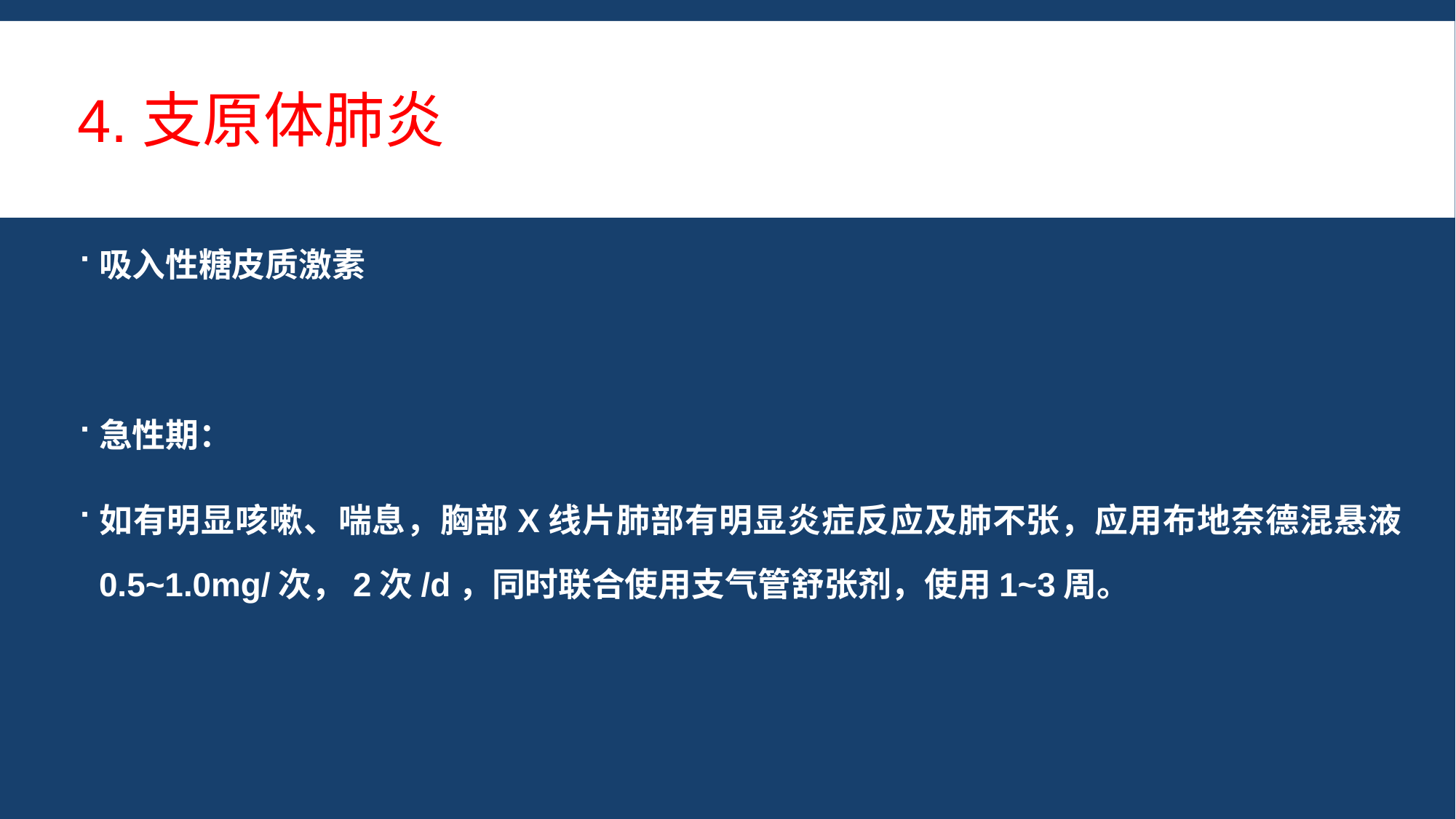

# 4.支原体肺炎
吸入性糖皮质激素

急性期：
如有明显咳嗽、喘息，胸部X线片肺部有明显炎症反应及肺不张，应用布地奈德混悬液0.5~1.0mg/次，2次/d，同时联合使用支气管舒张剂，使用1~3周。